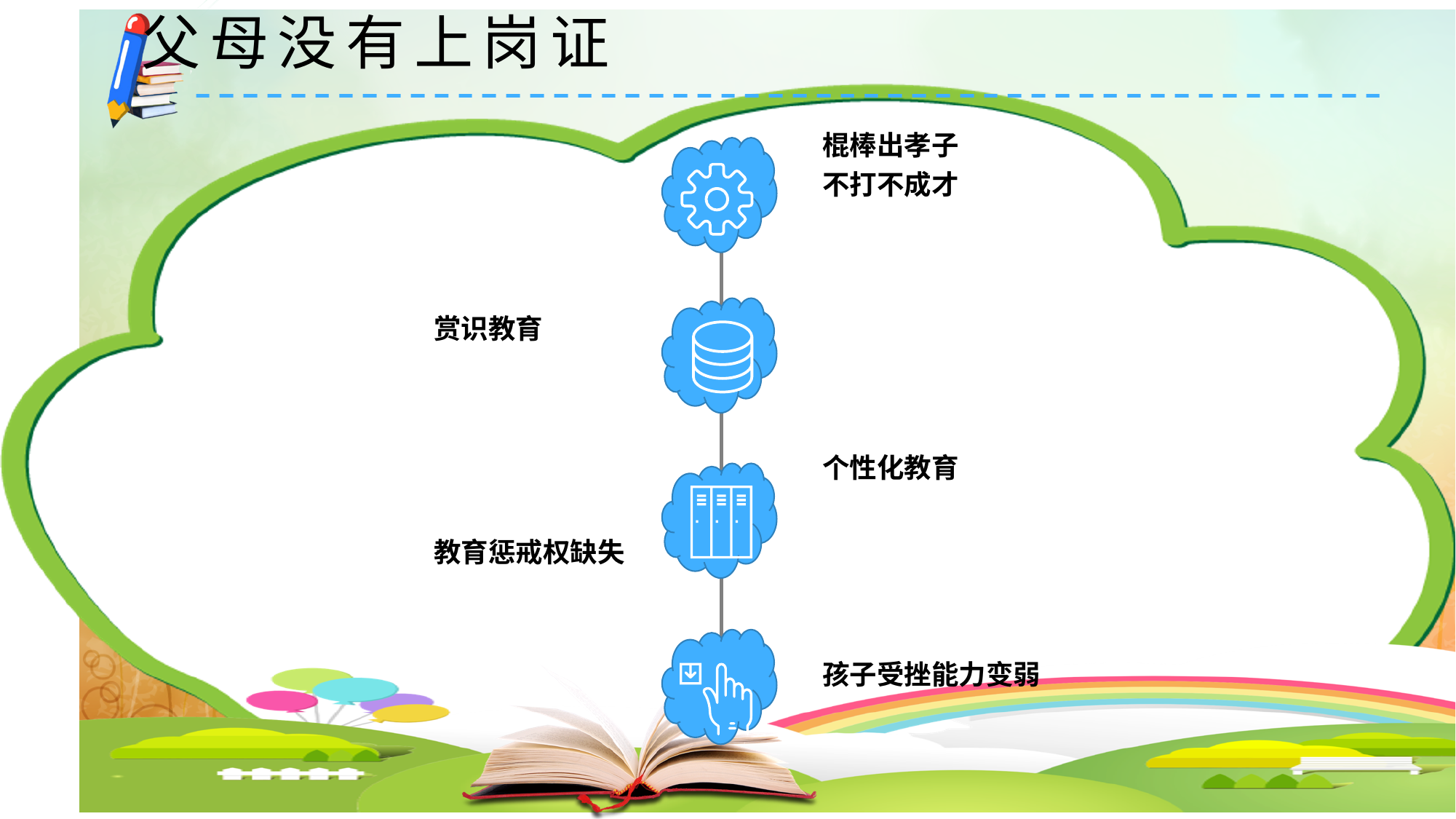

# 父母没有上岗证
棍棒出孝子
不打不成才

赏识教育

个性化教育

教育惩戒权缺失

孩子受挫能力变弱